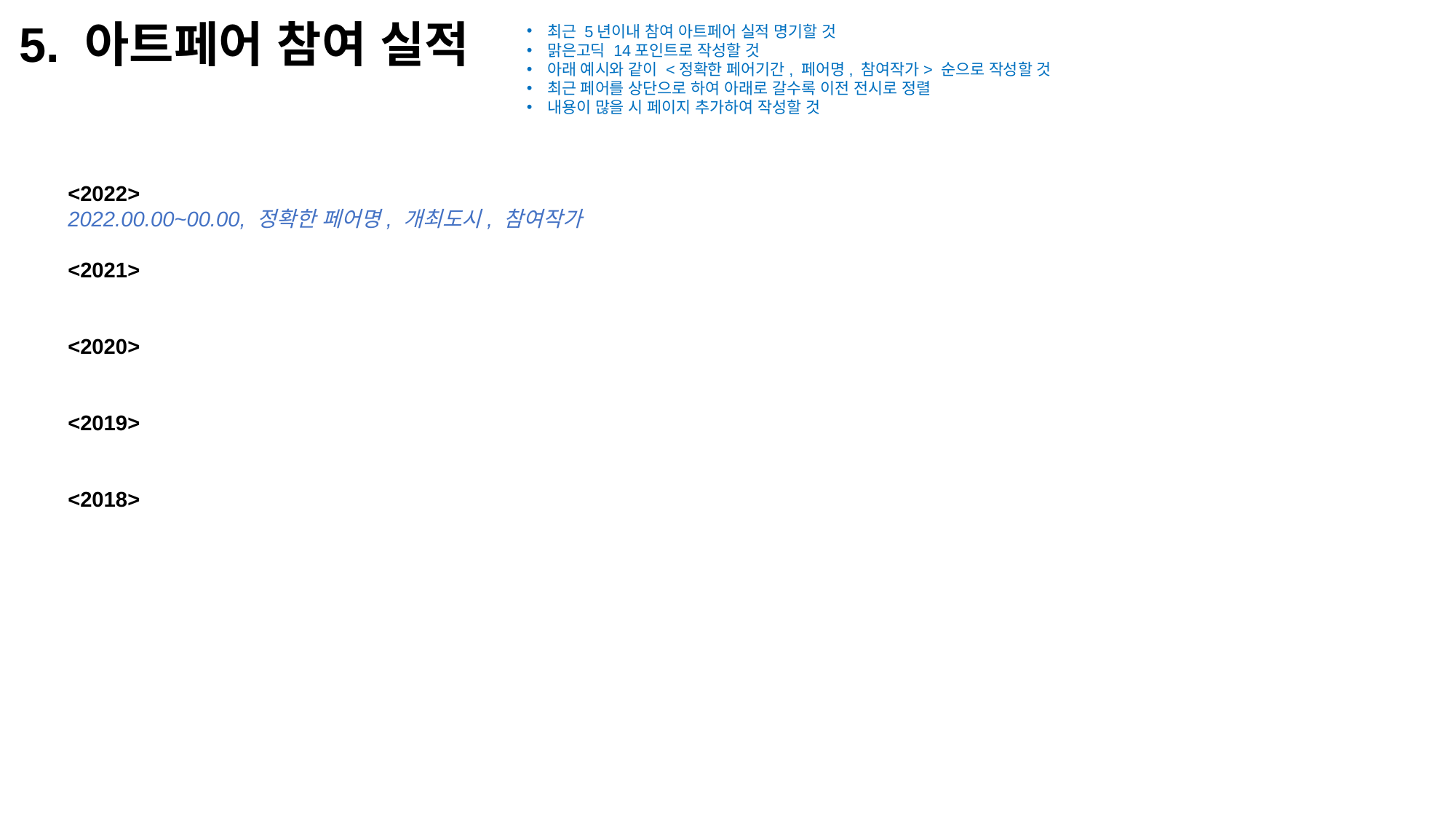

# 5. 아트페어 참여 실적
최근 5년이내 참여 아트페어 실적 명기할 것
맑은고딕 14포인트로 작성할 것
아래 예시와 같이 <정확한 페어기간, 페어명, 참여작가> 순으로 작성할 것
최근 페어를 상단으로 하여 아래로 갈수록 이전 전시로 정렬
내용이 많을 시 페이지 추가하여 작성할 것
<2022>
2022.00.00~00.00, 정확한 페어명, 개최도시, 참여작가

<2021>

<2020>

<2019>

<2018>